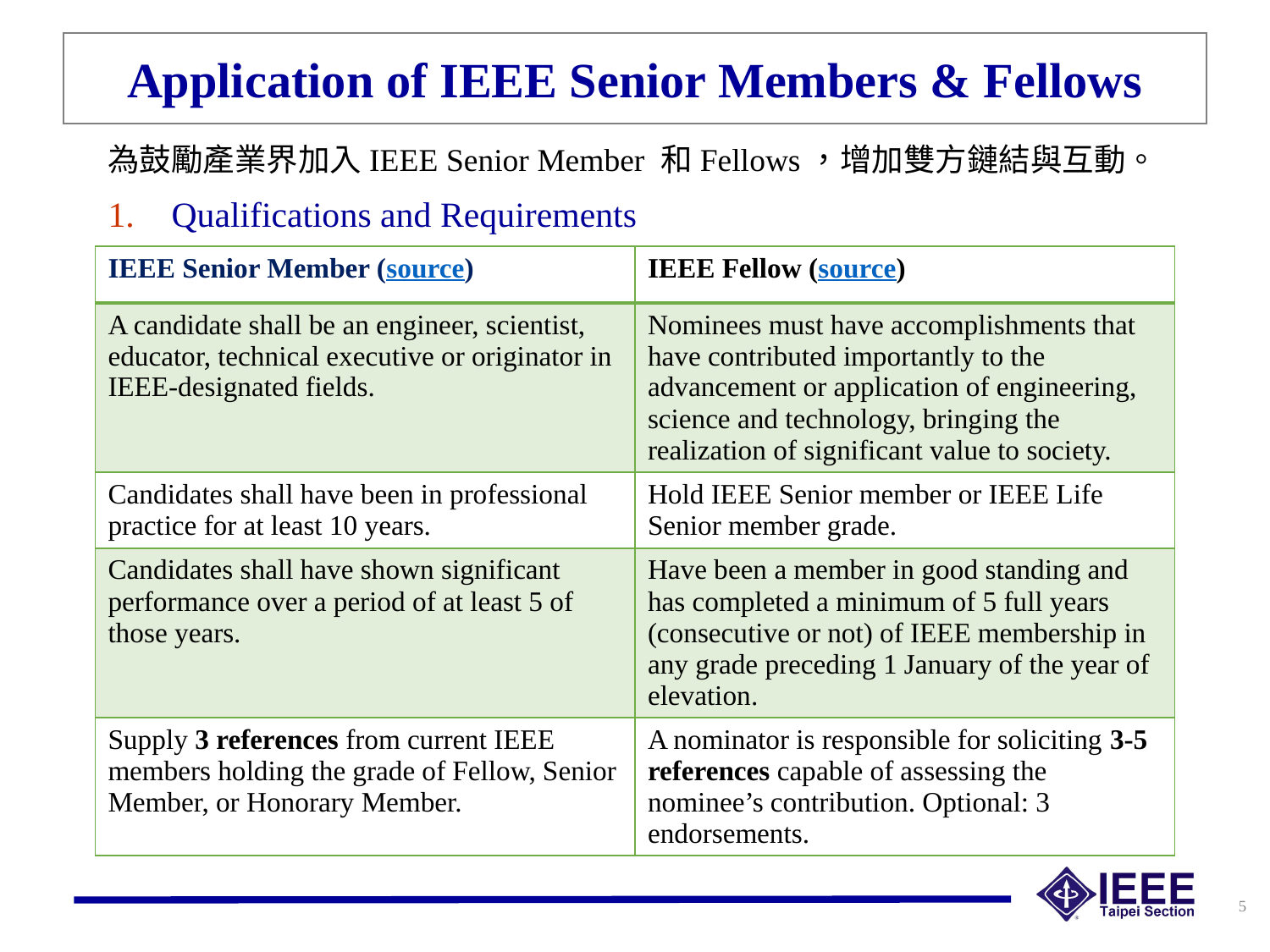

# Application of IEEE Senior Members & Fellows
為鼓勵產業界加入IEEE Senior Member 和Fellows，增加雙方鏈結與互動。
Qualifications and Requirements
| IEEE Senior Member (source) | IEEE Fellow (source) |
| --- | --- |
| A candidate shall be an engineer, scientist, educator, technical executive or originator in IEEE-designated fields. | Nominees must have accomplishments that have contributed importantly to the advancement or application of engineering, science and technology, bringing the realization of significant value to society. |
| Candidates shall have been in professional practice for at least 10 years. | Hold IEEE Senior member or IEEE Life Senior member grade. |
| Candidates shall have shown significant performance over a period of at least 5 of those years. | Have been a member in good standing and has completed a minimum of 5 full years (consecutive or not) of IEEE membership in any grade preceding 1 January of the year of elevation. |
| Supply 3 references from current IEEE members holding the grade of Fellow, Senior Member, or Honorary Member. | A nominator is responsible for soliciting 3-5 references capable of assessing the nominee’s contribution. Optional: 3 endorsements. |
5